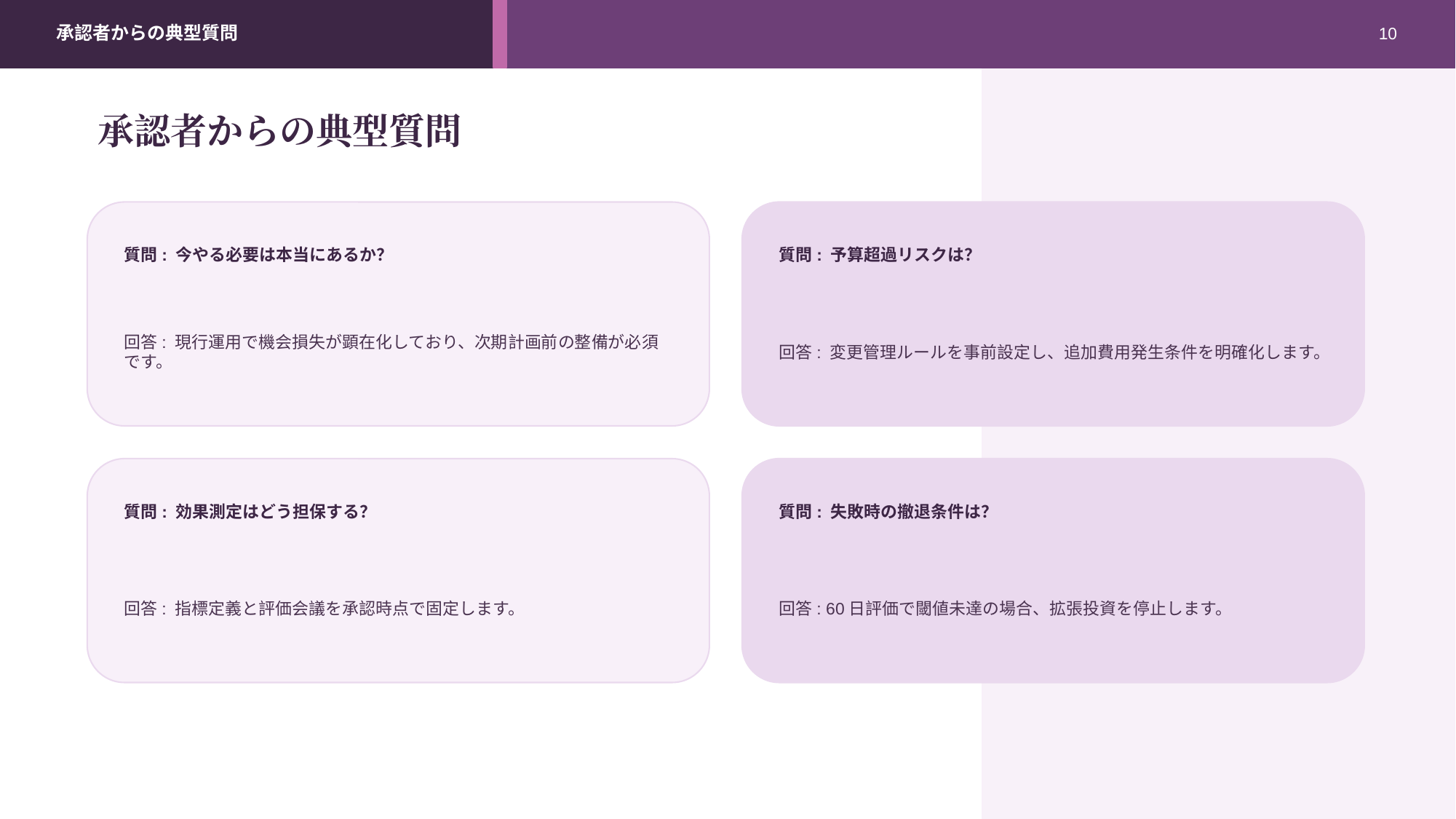

承認者からの典型質問
10

承認者からの典型質問

質問: 今やる必要は本当にあるか？
質問: 予算超過リスクは？
回答: 現行運用で機会損失が顕在化しており、次期計画前の整備が必須です。
回答: 変更管理ルールを事前設定し、追加費用発生条件を明確化します。

質問: 効果測定はどう担保する？
質問: 失敗時の撤退条件は？
回答: 指標定義と評価会議を承認時点で固定します。
回答: 60日評価で閾値未達の場合、拡張投資を停止します。